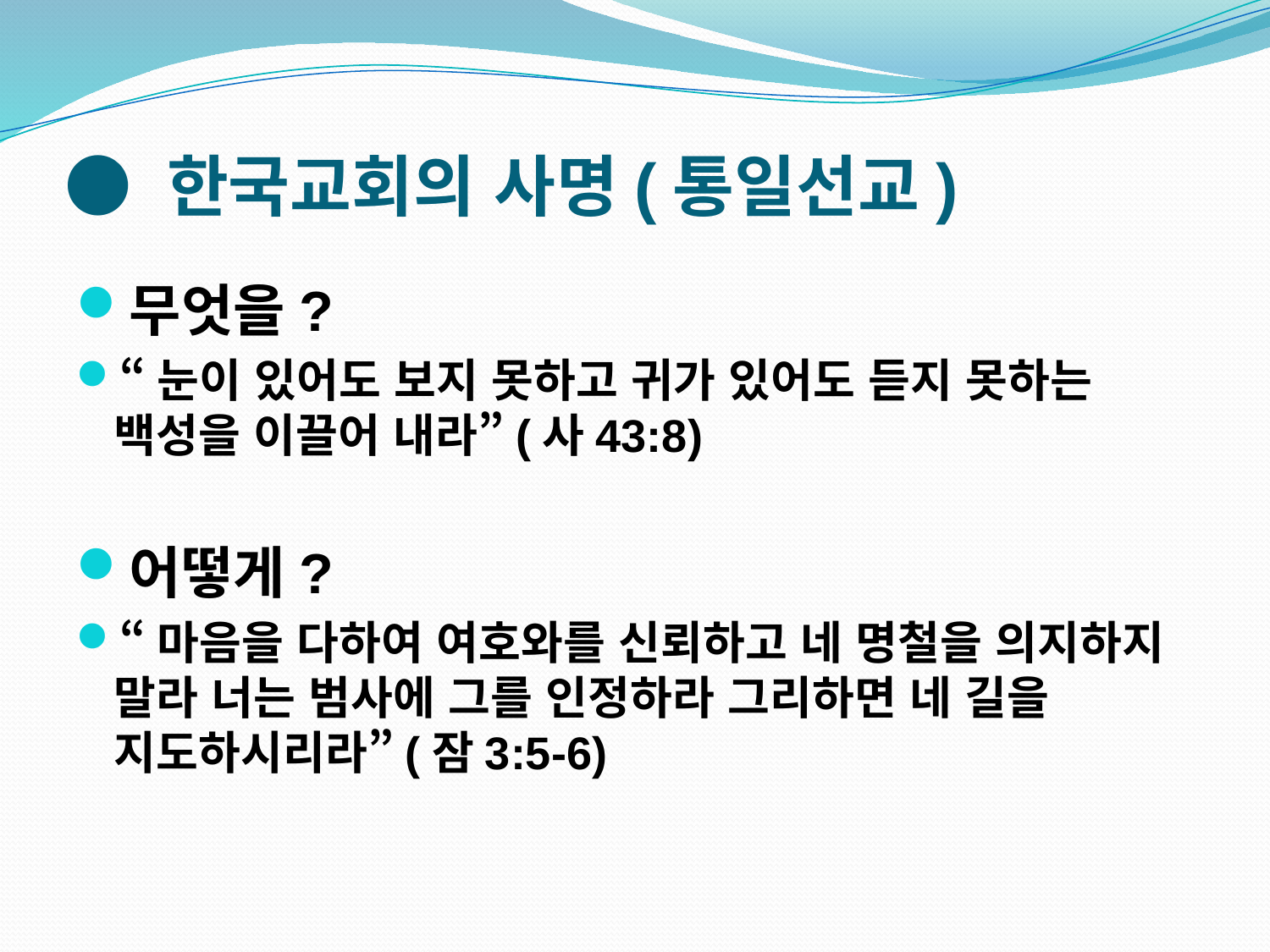

# ● 한국교회의 사명(통일선교)
무엇을?
“눈이 있어도 보지 못하고 귀가 있어도 듣지 못하는 백성을 이끌어 내라”(사43:8)

어떻게?
“마음을 다하여 여호와를 신뢰하고 네 명철을 의지하지 말라 너는 범사에 그를 인정하라 그리하면 네 길을 지도하시리라”(잠3:5-6)